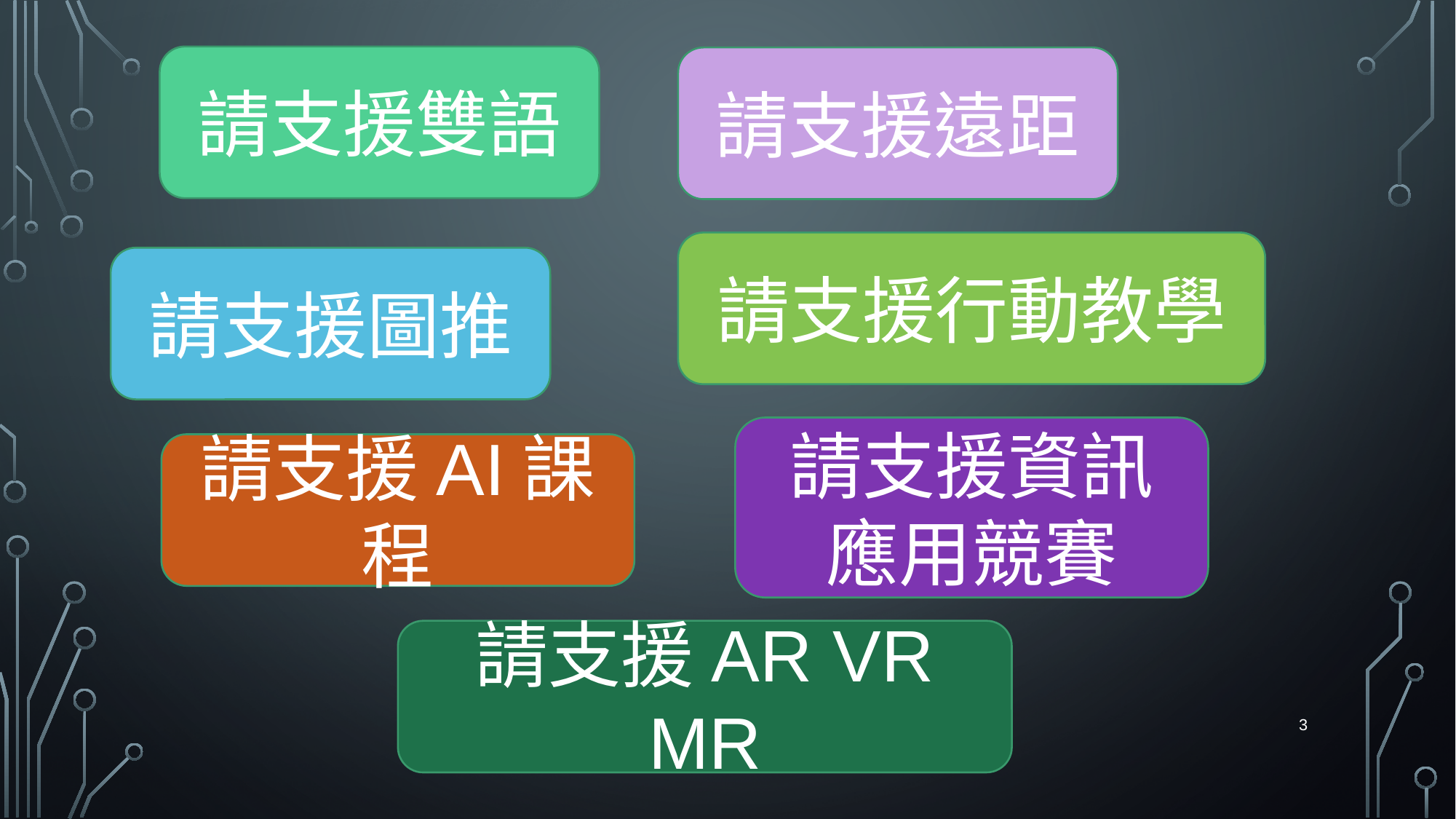

請支援雙語
請支援遠距
請支援行動教學
請支援圖推
請支援資訊應用競賽
請支援AI課程
請支援AR VR MR
3